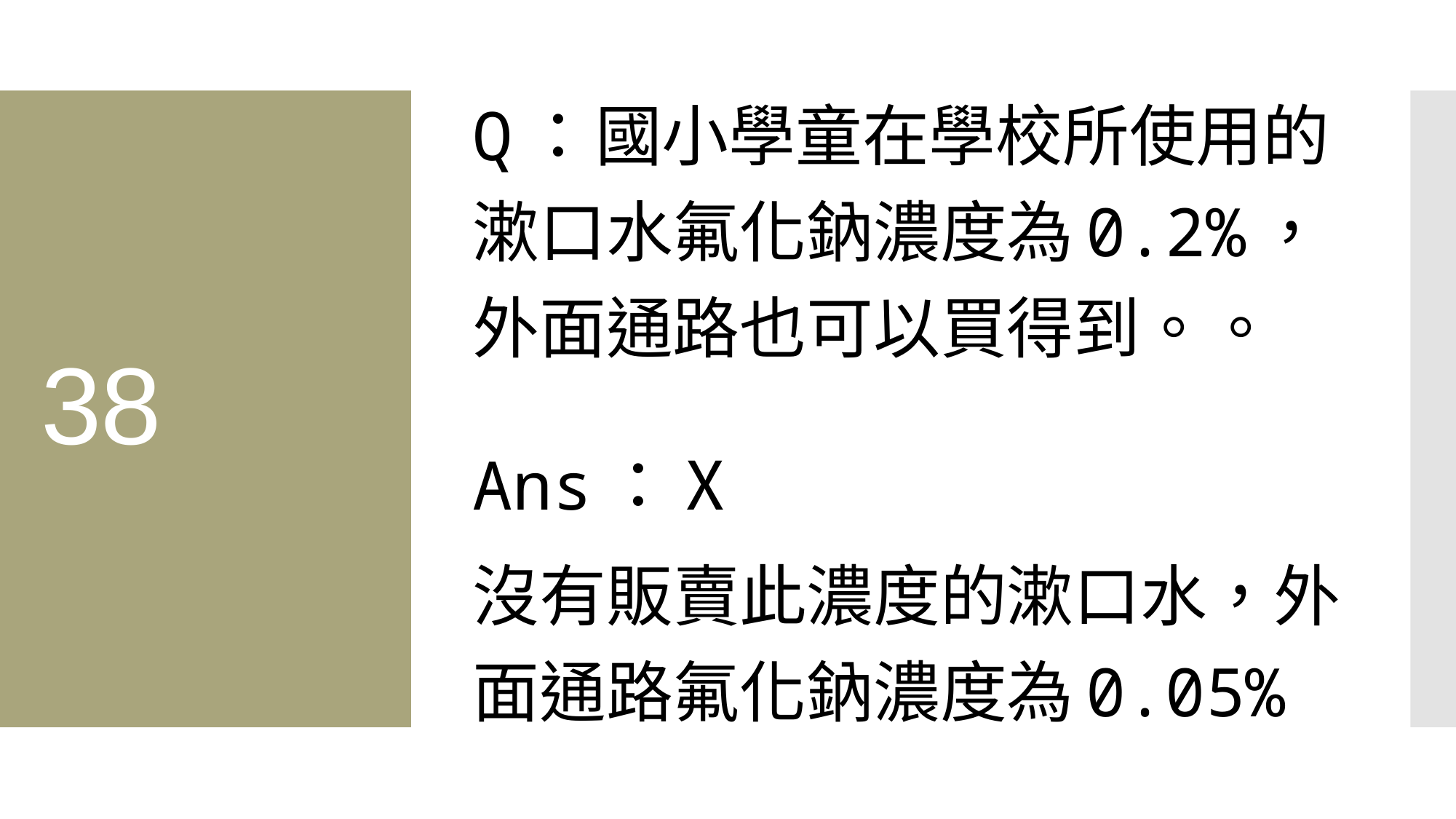

Q： 國小學童在學校所使用的漱口水氟化鈉濃度為0.2%，外面通路也可以買得到。。
Ans：Ⅹ
沒有販賣此濃度的漱口水，外面通路氟化鈉濃度為0.05%
# 38